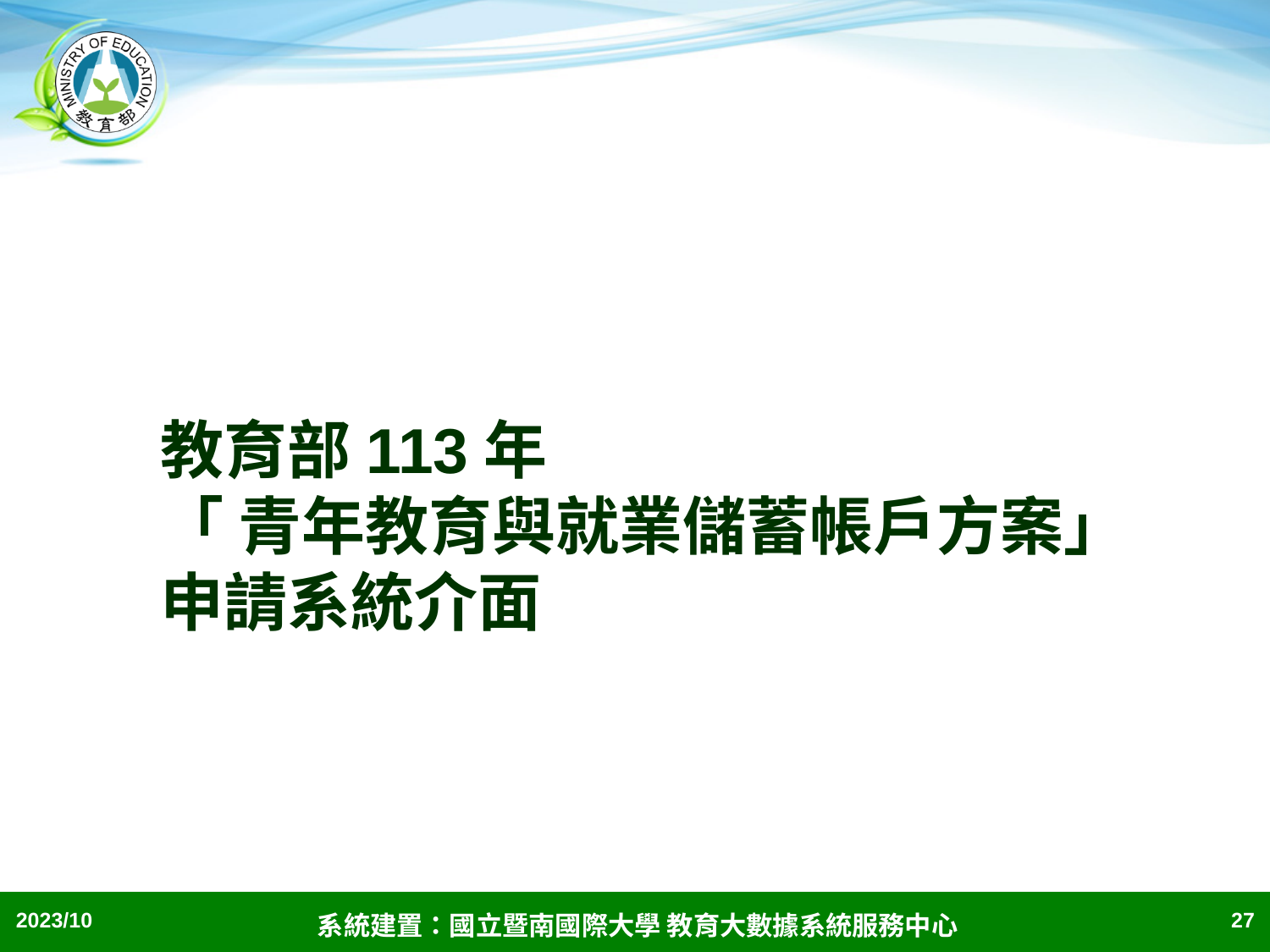

# 教育部113年 「 青年教育與就業儲蓄帳戶方案」 申請系統介面
27
2023/10